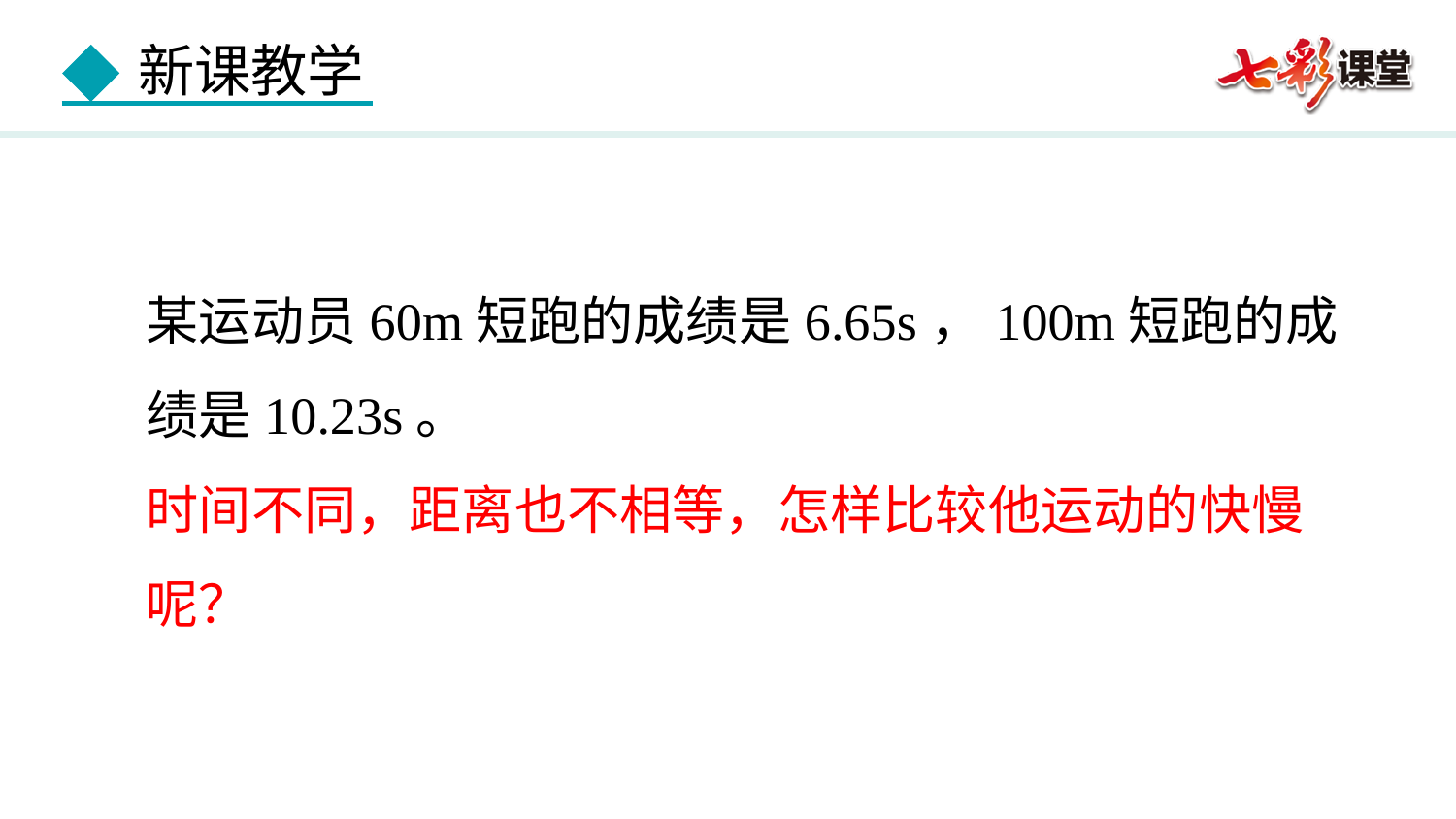

某运动员60m短跑的成绩是6.65s，100m短跑的成绩是10.23s。
时间不同，距离也不相等，怎样比较他运动的快慢呢？